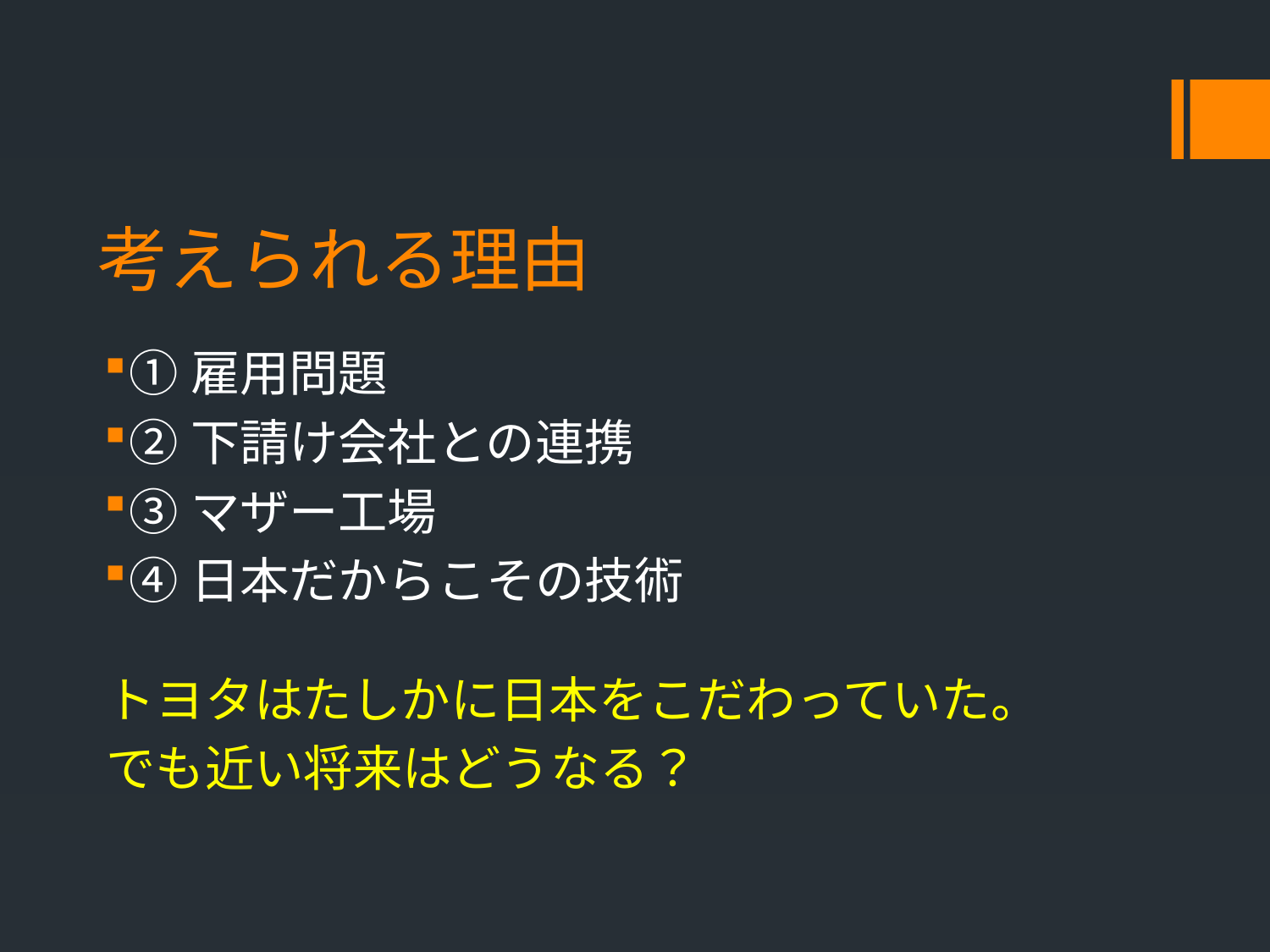

# 考えられる理由
①雇用問題
②下請け会社との連携
③マザー工場
④日本だからこその技術

トヨタはたしかに日本をこだわっていた。
でも近い将来はどうなる？